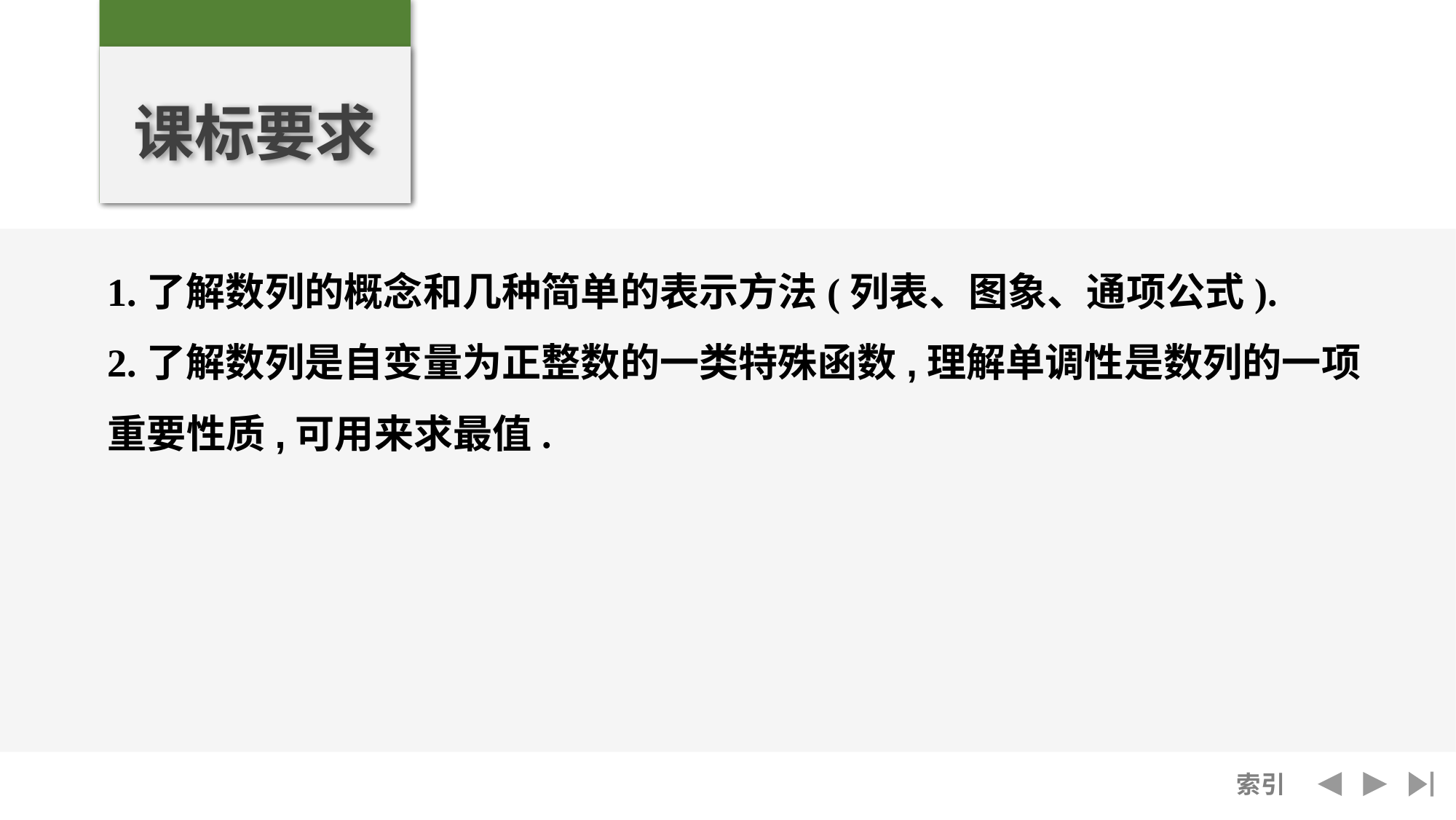

1.了解数列的概念和几种简单的表示方法(列表、图象、通项公式).
2.了解数列是自变量为正整数的一类特殊函数,理解单调性是数列的一项重要性质,可用来求最值.